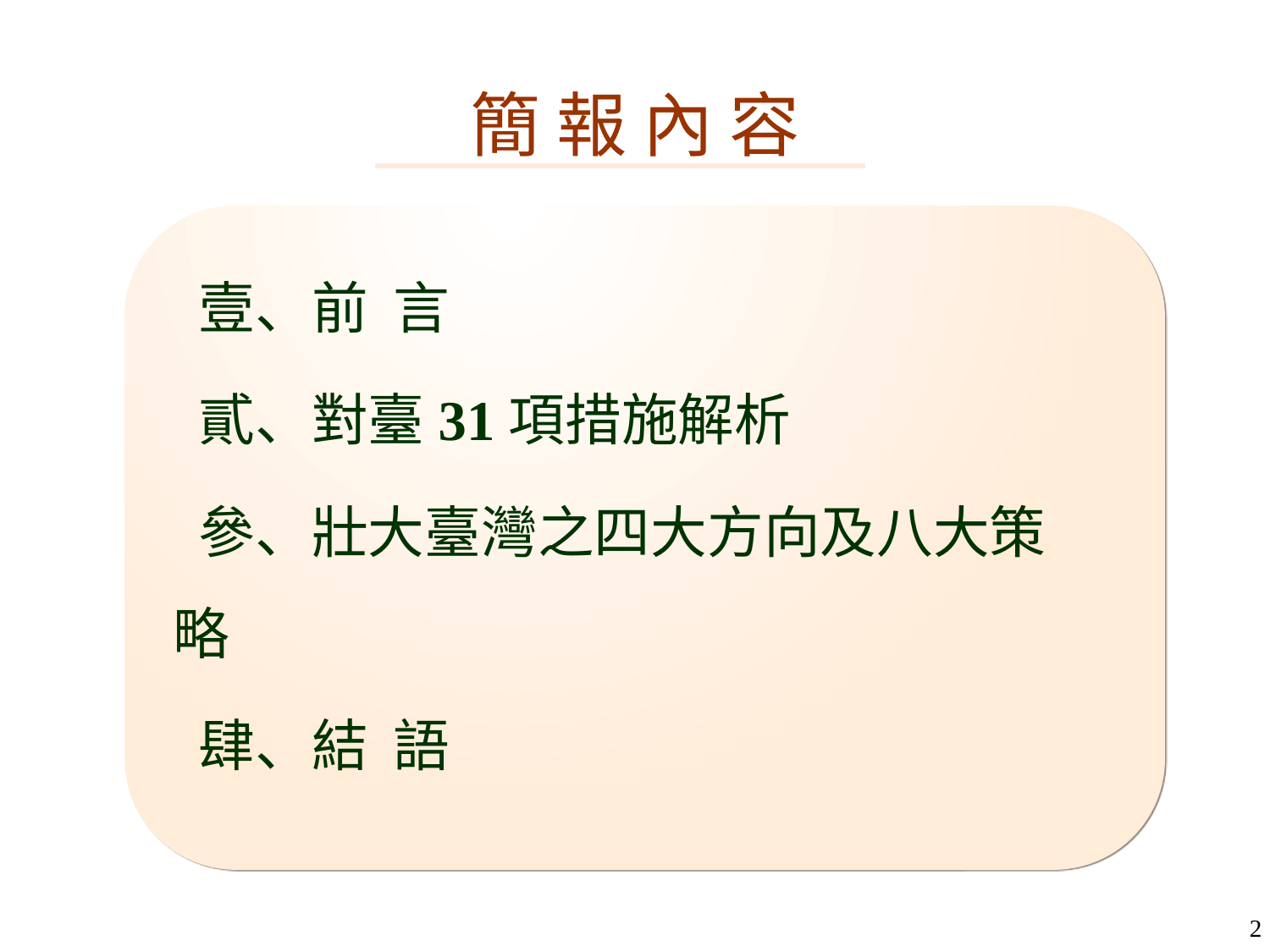

簡 報 內 容

壹、前  言
貳、對臺31項措施解析
參、壯大臺灣之四大方向及八大策略
肆、結  語
2